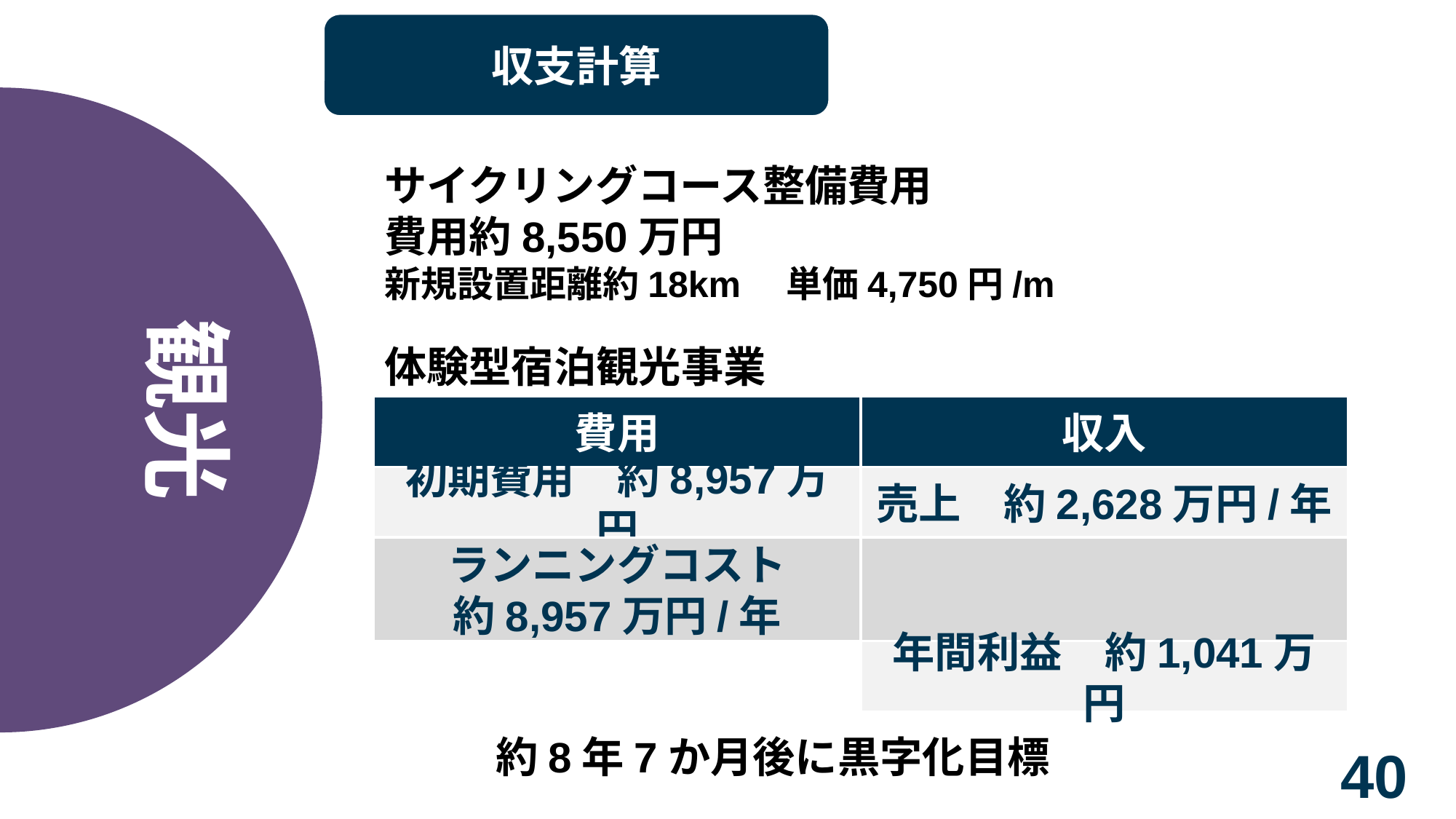

収支計算

サイクリングコース整備費用
費用約8,550万円
新規設置距離約18km　単価4,750円/m
観光

体験型宿泊観光事業
収入
費用
売上　約2,628万円/年
初期費用　約8,957万円

ランニングコスト
約8,957万円/年
年間利益　約1,041万円
約8年7か月後に黒字化目標
40